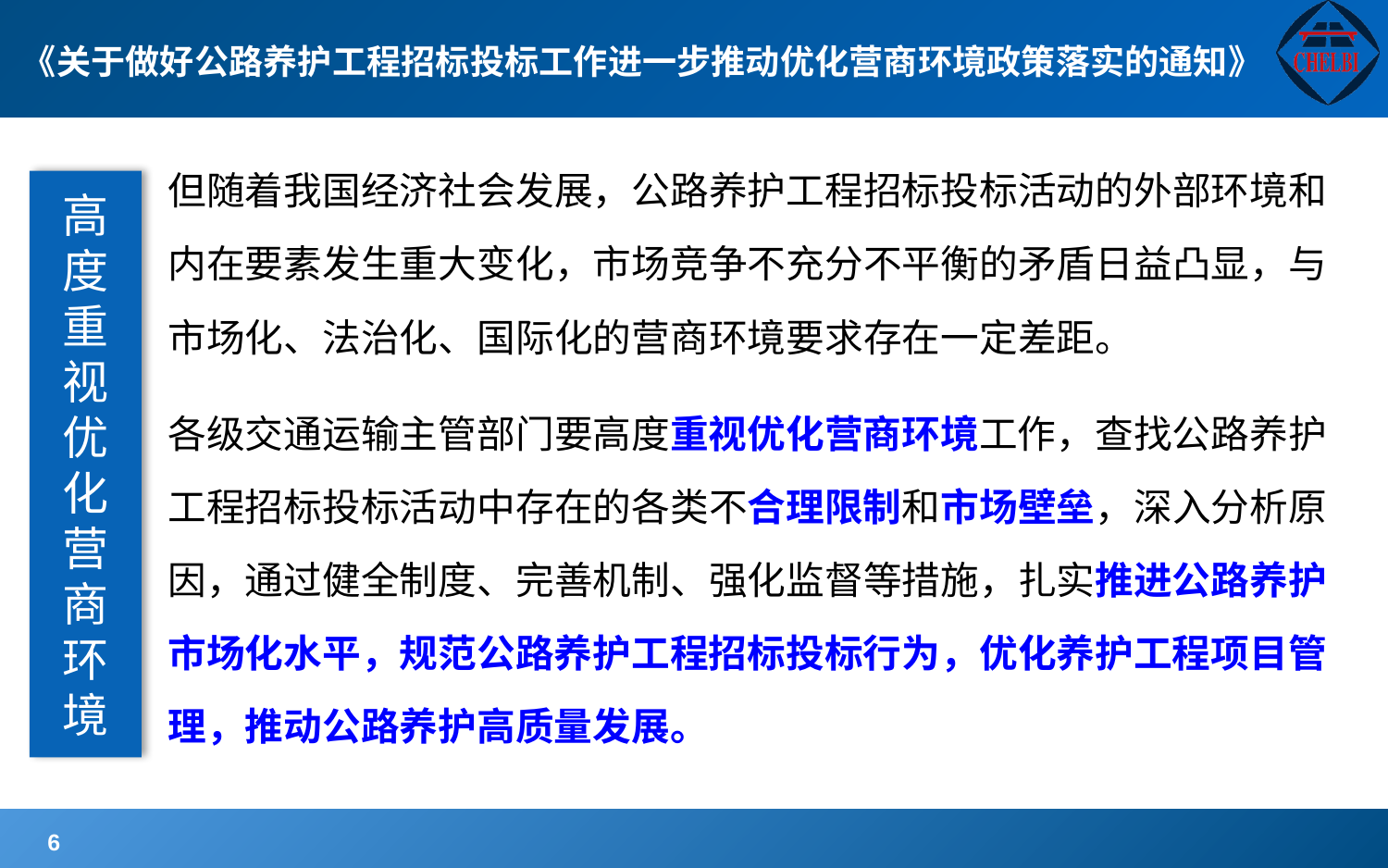

《关于做好公路养护工程招标投标工作进一步推动优化营商环境政策落实的通知》

但随着我国经济社会发展，公路养护工程招标投标活动的外部环境和内在要素发生重大变化，市场竞争不充分不平衡的矛盾日益凸显，与市场化、法治化、国际化的营商环境要求存在一定差距。
各级交通运输主管部门要高度重视优化营商环境工作，查找公路养护工程招标投标活动中存在的各类不合理限制和市场壁垒，深入分析原因，通过健全制度、完善机制、强化监督等措施，扎实推进公路养护市场化水平，规范公路养护工程招标投标行为，优化养护工程项目管理，推动公路养护高质量发展。
高度重视优化营商环境